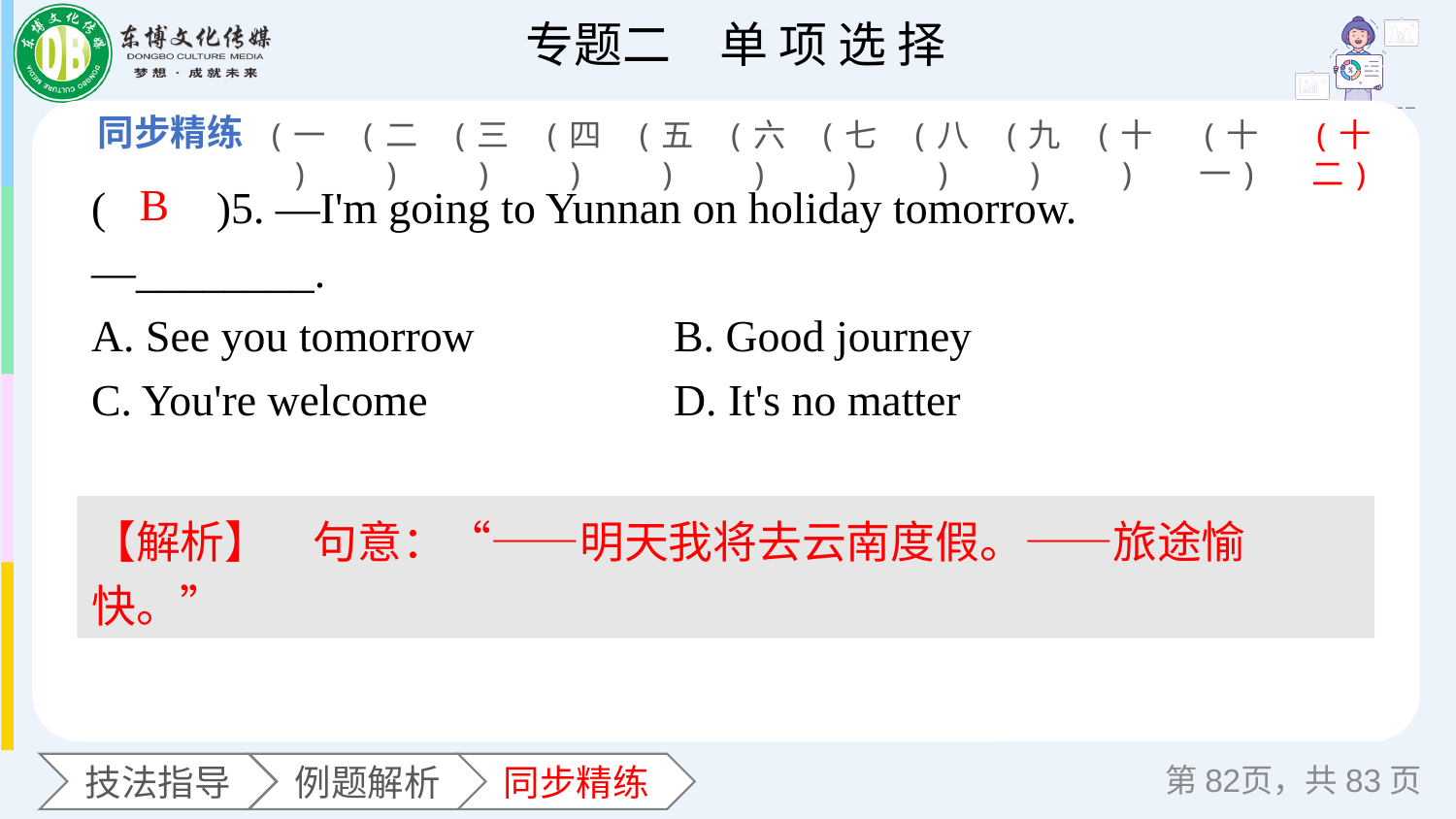

(一)
(二)
(三)
(四)
(五)
(六)
(七)
(八)
(九)
(十)
(十一)
(十二)
(　　)5. —I'm going to Yunnan on holiday tomorrow.
—________.
A. See you tomorrow    		B. Good journey
C. You're welcome    		D. It's no matter
B
【解析】　句意：“——明天我将去云南度假。——旅途愉快。”
第82页，共83页